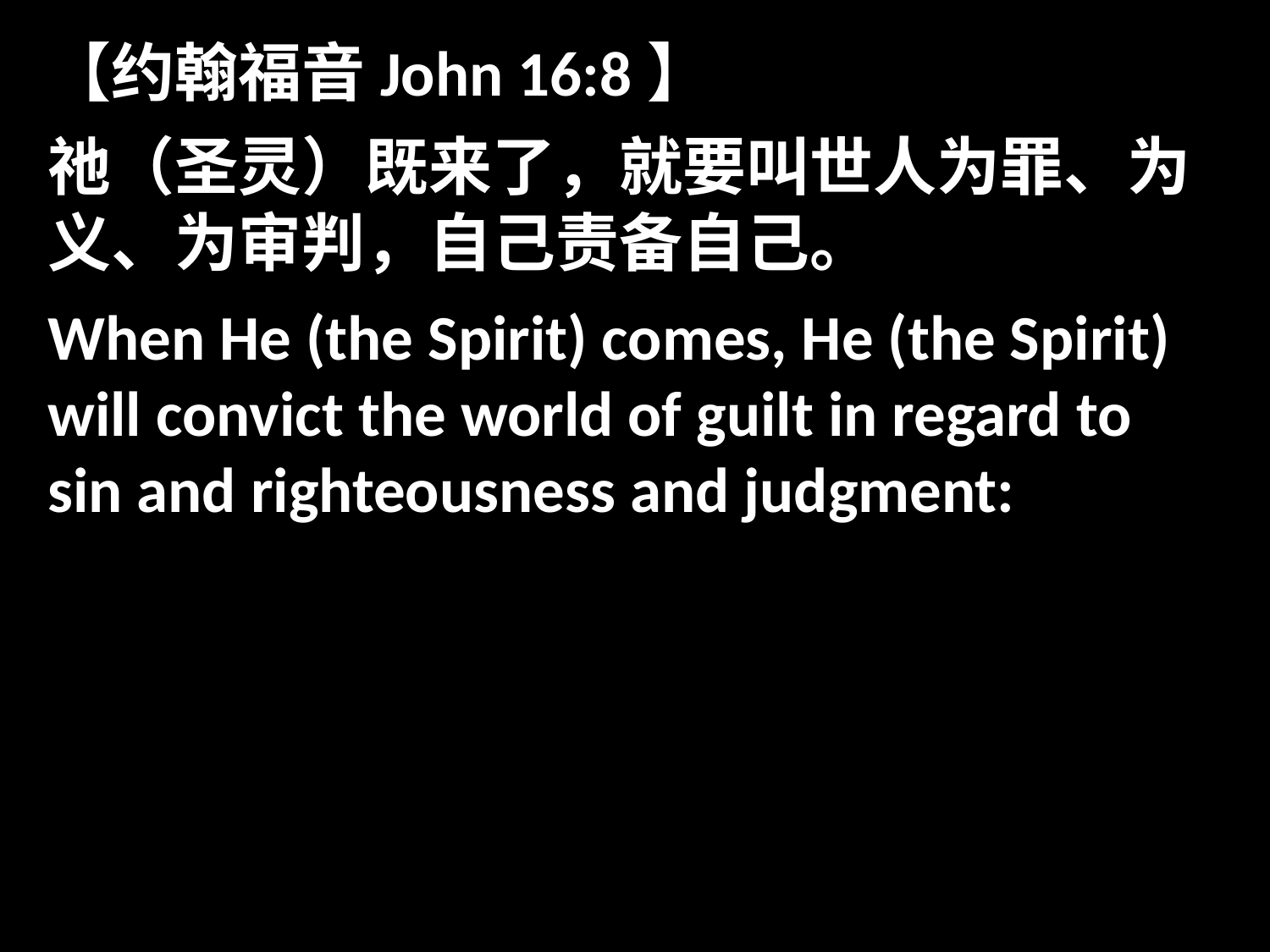

【约翰福音John 16:8】
祂（圣灵）既来了，就要叫世人为罪、为义、为审判，自己责备自己。
When He (the Spirit) comes, He (the Spirit) will convict the world of guilt in regard to sin and righteousness and judgment: